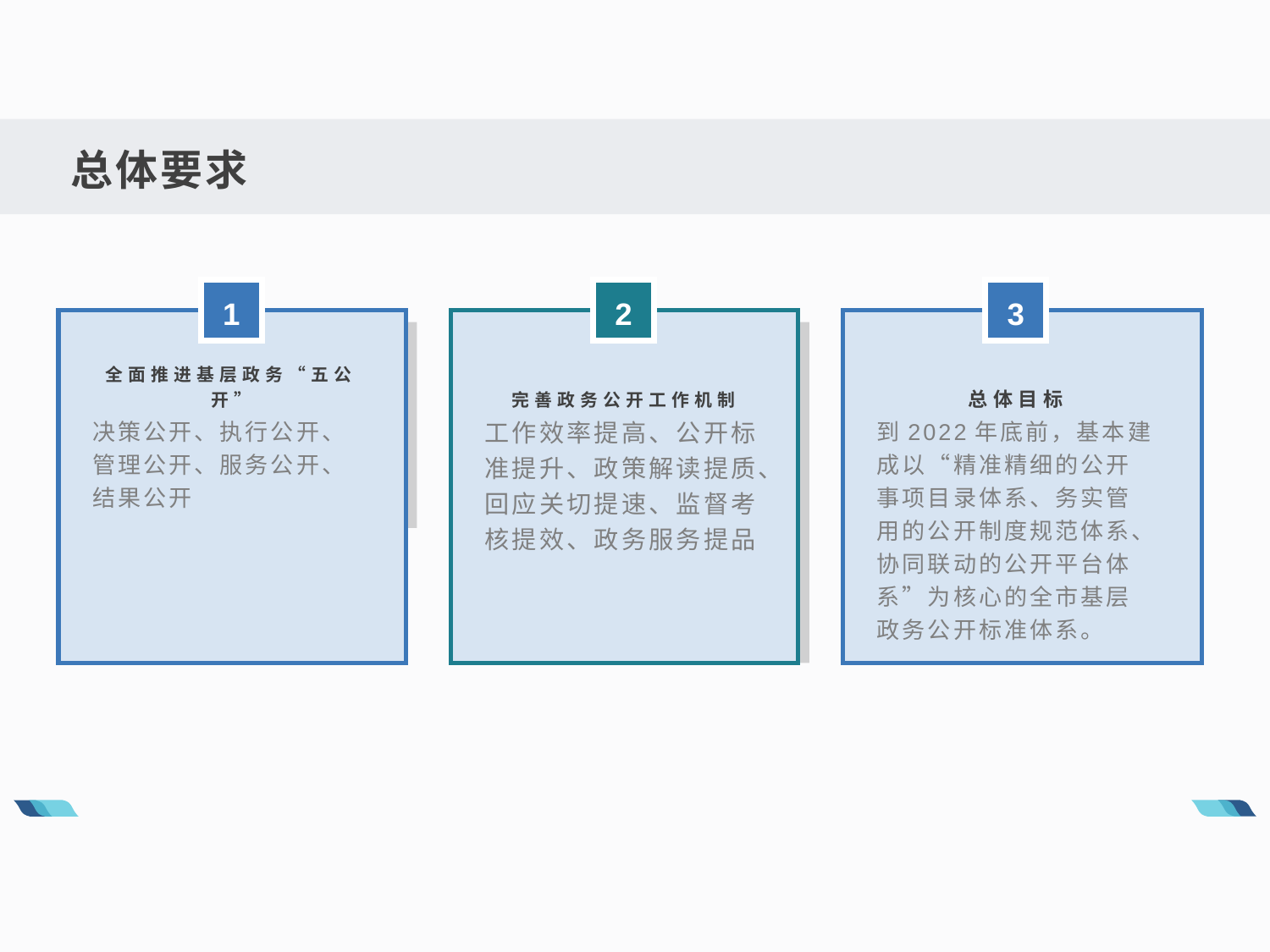

总体要求

1
2
3

全面推进基层政务“五公开”
完善政务公开工作机制
总体目标
决策公开、执行公开、管理公开、服务公开、结果公开
工作效率提高、公开标准提升、政策解读提质、回应关切提速、监督考核提效、政务服务提品
到2022年底前，基本建成以“精准精细的公开事项目录体系、务实管用的公开制度规范体系、协同联动的公开平台体系”为核心的全市基层政务公开标准体系。